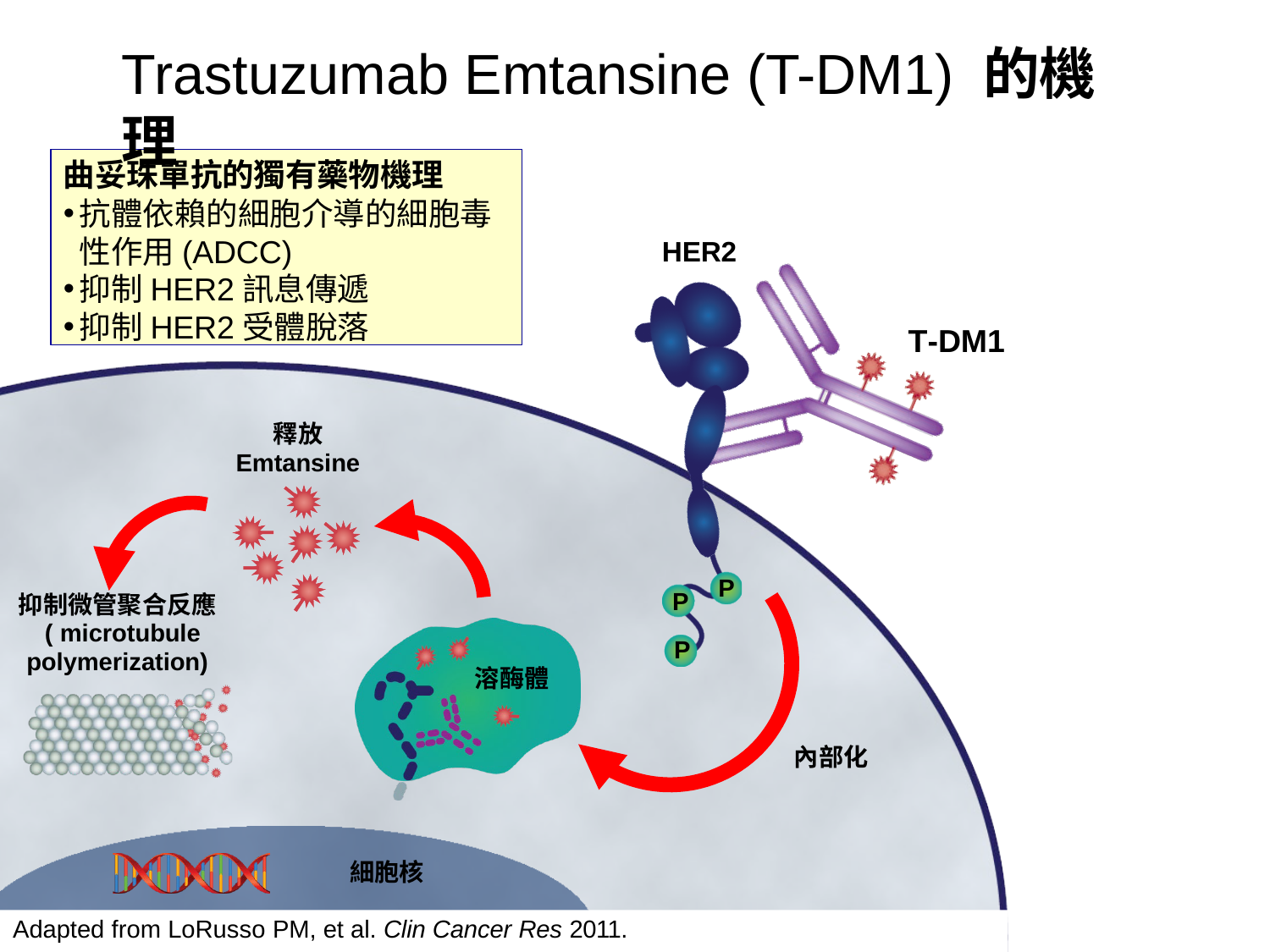

# Trastuzumab Emtansine (T-DM1) 的機理
曲妥珠單抗的獨有藥物機理
抗體依賴的細胞介導的細胞毒 性作用(ADCC)
抑制HER2訊息傳遞
抑制HER2受體脫落

HER2

T-DM1

釋放
Emtansine

P
P
P
抑制微管聚合反應   ( microtubule  polymerization)

溶酶體

內部化

細胞核

Adapted from LoRusso PM, et al. Clin Cancer Res 2011.